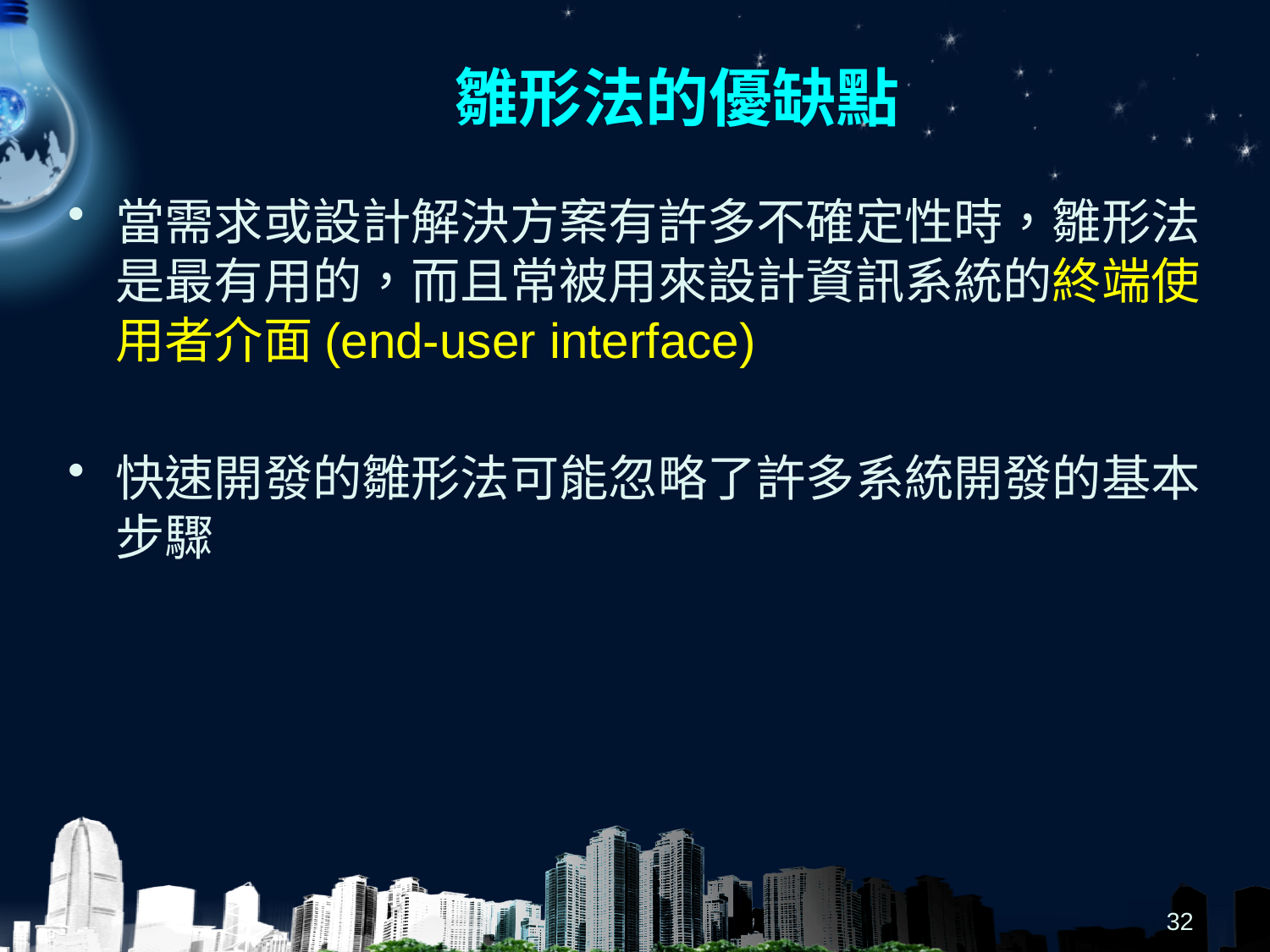

# 雛形法的優缺點
當需求或設計解決方案有許多不確定性時，雛形法是最有用的，而且常被用來設計資訊系統的終端使用者介面(end-user interface)

快速開發的雛形法可能忽略了許多系統開發的基本步驟
32